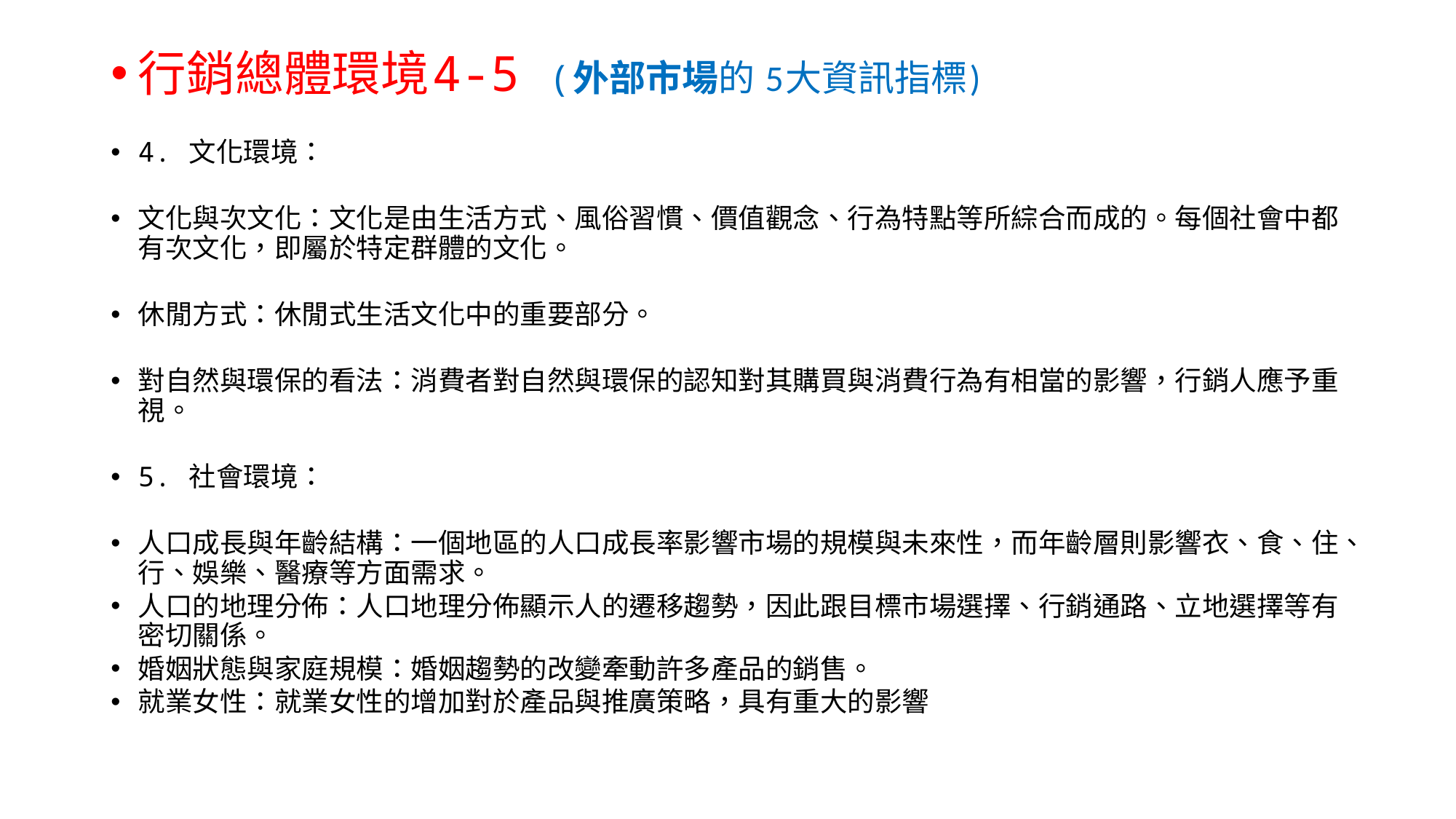

行銷總體環境4-5 (外部市場的 5大資訊指標)

4. 文化環境：

文化與次文化：文化是由生活方式、風俗習慣、價值觀念、行為特點等所綜合而成的。每個社會中都有次文化，即屬於特定群體的文化。

休閒方式：休閒式生活文化中的重要部分。

對自然與環保的看法：消費者對自然與環保的認知對其購買與消費行為有相當的影響，行銷人應予重視。

5. 社會環境：

人口成長與年齡結構：一個地區的人口成長率影響市場的規模與未來性，而年齡層則影響衣、食、住、行、娛樂、醫療等方面需求。
人口的地理分佈：人口地理分佈顯示人的遷移趨勢，因此跟目標市場選擇、行銷通路、立地選擇等有密切關係。
婚姻狀態與家庭規模：婚姻趨勢的改變牽動許多產品的銷售。
就業女性：就業女性的增加對於產品與推廣策略，具有重大的影響